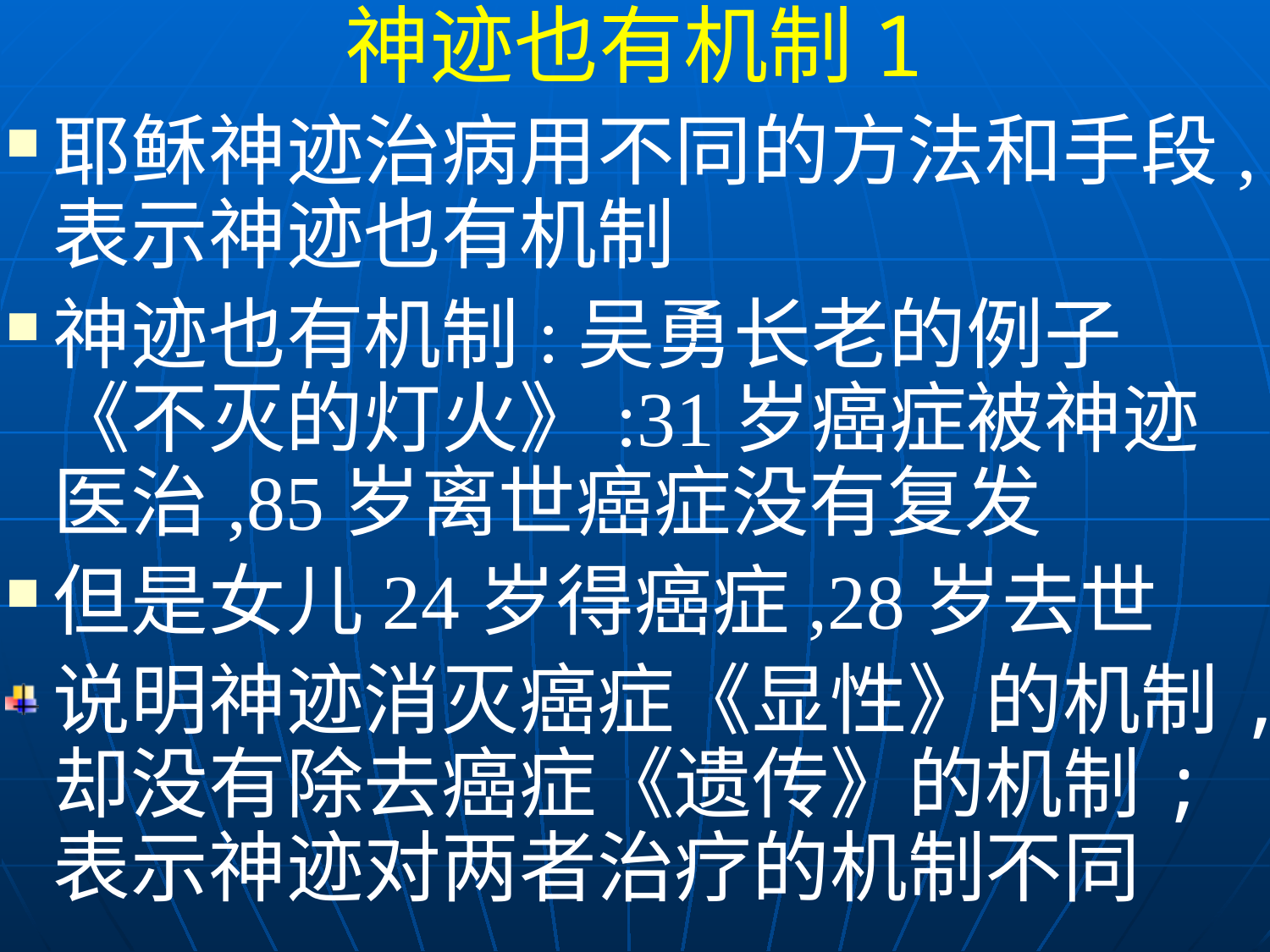

神迹也有机制1
耶稣神迹治病用不同的方法和手段,表示神迹也有机制
神迹也有机制:吴勇长老的例子《不灭的灯火》:31岁癌症被神迹医治,85岁离世癌症没有复发
但是女儿24岁得癌症,28岁去世
说明神迹消灭癌症《显性》的机制,却没有除去癌症《遗传》的机制;表示神迹对两者治疗的机制不同